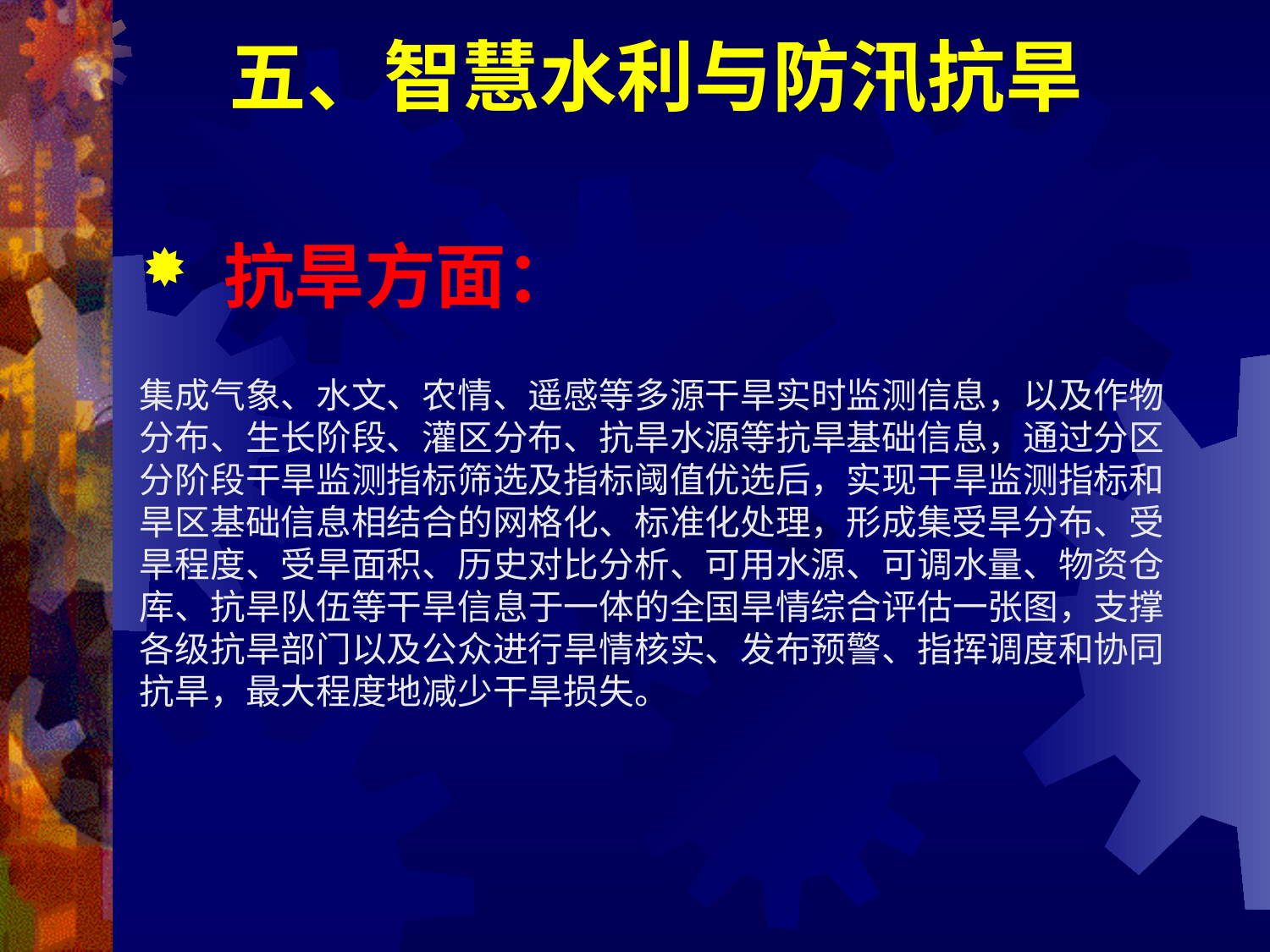

# 五、智慧水利与防汛抗旱

抗旱方面：

集成气象、水文、农情、遥感等多源干旱实时监测信息，以及作物分布、生长阶段、灌区分布、抗旱水源等抗旱基础信息，通过分区分阶段干旱监测指标筛选及指标阈值优选后，实现干旱监测指标和旱区基础信息相结合的网格化、标准化处理，形成集受旱分布、受旱程度、受旱面积、历史对比分析、可用水源、可调水量、物资仓库、抗旱队伍等干旱信息于一体的全国旱情综合评估一张图，支撑各级抗旱部门以及公众进行旱情核实、发布预警、指挥调度和协同抗旱，最大程度地减少干旱损失。